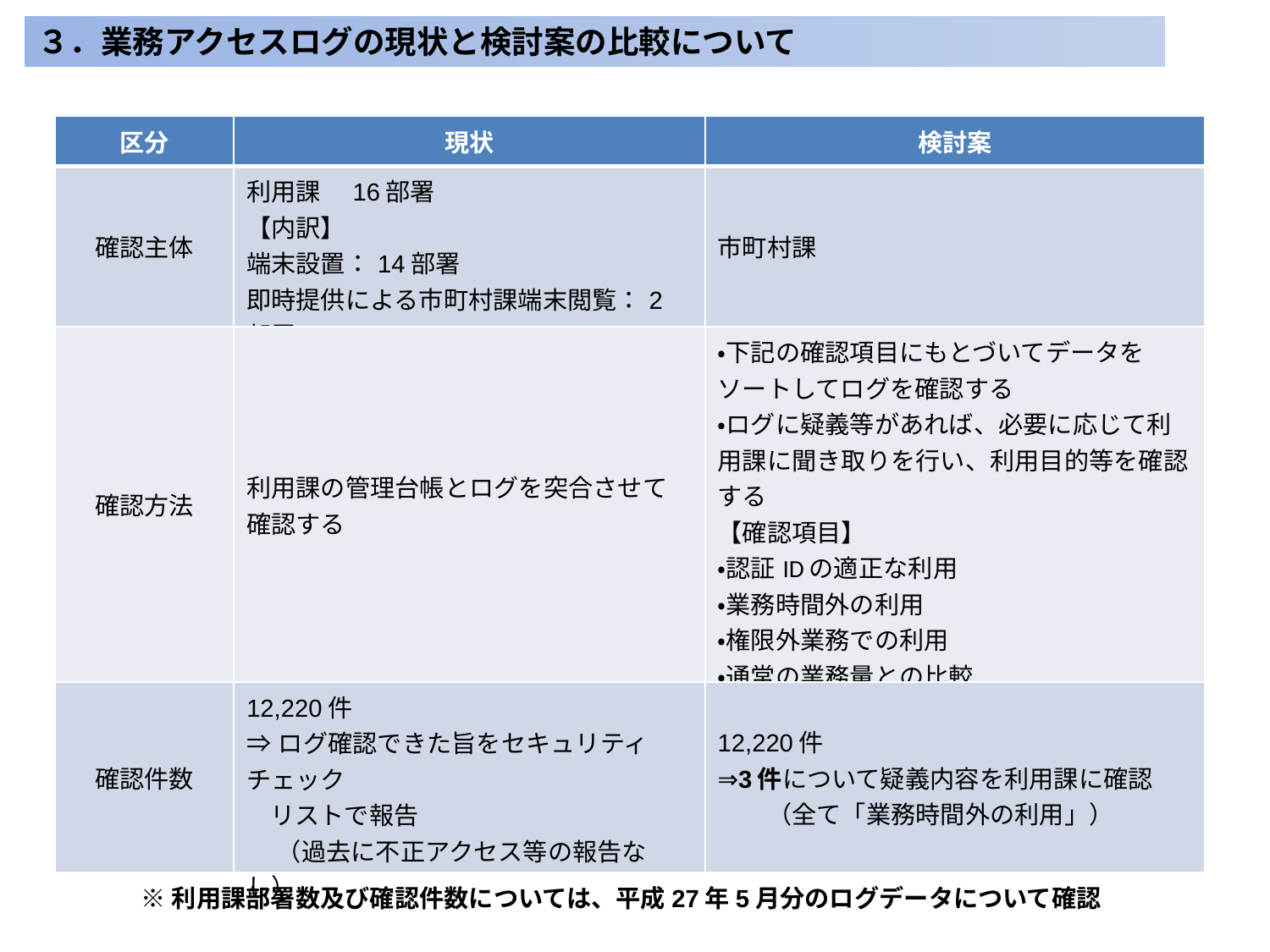

３．業務アクセスログの現状と検討案の比較について
| 区分 | 現状 | 検討案 |
| --- | --- | --- |
| 確認主体 | 利用課　16部署 【内訳】 端末設置：14部署 即時提供による市町村課端末閲覧：2部署 | 市町村課 |
| 確認方法 | 利用課の管理台帳とログを突合させて確認する | ・下記の確認項目にもとづいてデータをソートしてログを確認する ・ログに疑義等があれば、必要に応じて利用課に聞き取りを行い、利用目的等を確認する 【確認項目】 ・認証IDの適正な利用 ・業務時間外の利用 ・権限外業務での利用 ・通常の業務量との比較 ・詳細な検索条件の設定 |
| 確認件数 | 12,220件 ⇒ログ確認できた旨をセキュリティチェック リストで報告 　 （過去に不正アクセス等の報告なし） | 12,220件 ⇒3件について疑義内容を利用課に確認 　　（全て「業務時間外の利用」） |
※利用課部署数及び確認件数については、平成27年5月分のログデータについて確認